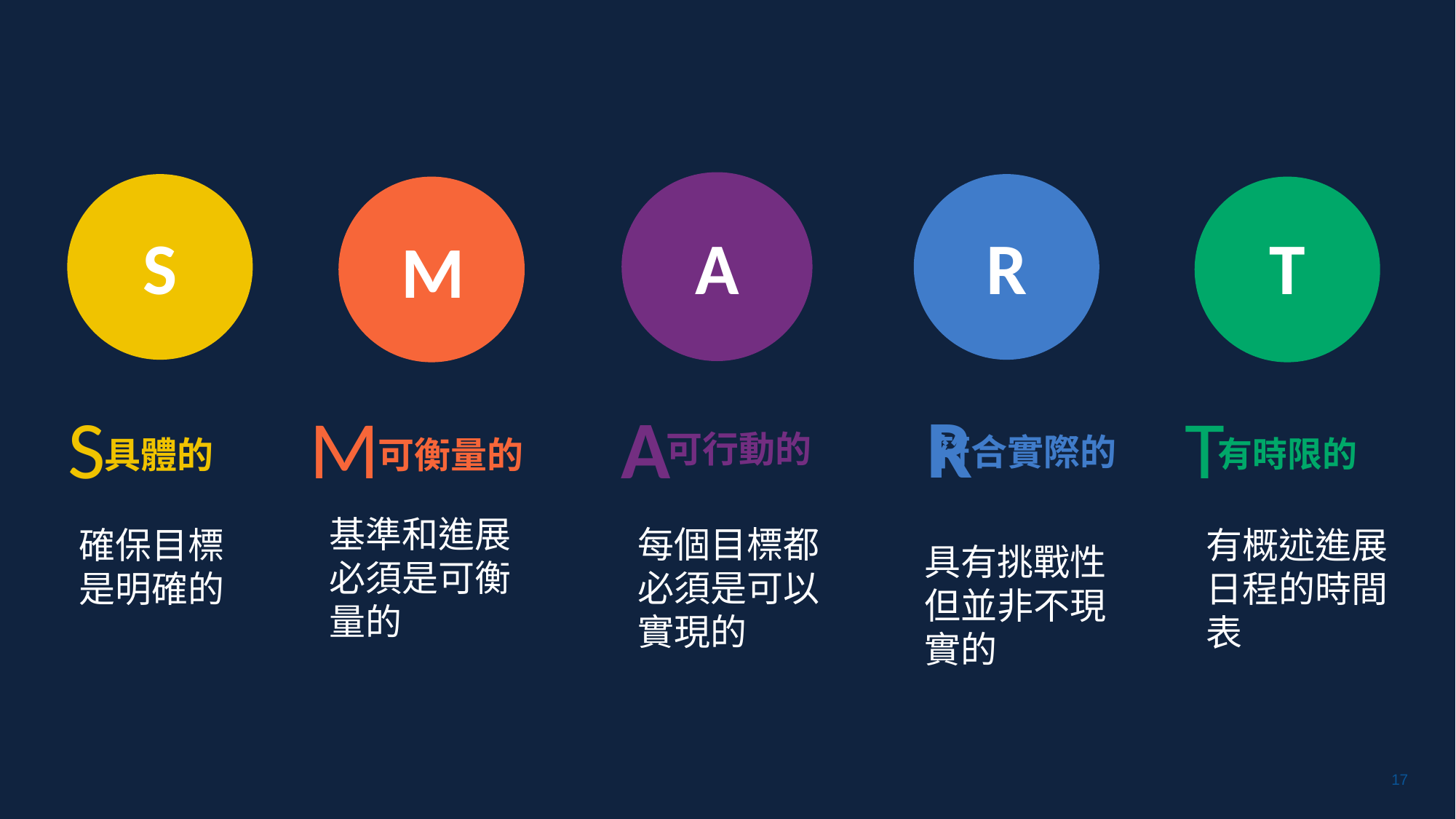

A
A
可行動的
每個目標都必須是可以實現的

S
S
具體的
確保目標是明確的

R
R
符合實際的
具有挑戰性但並非不現實的

M
M
可衡量的
基準和進展必須是可衡量的

T
T
有時限的
有概述進展日程的時間表